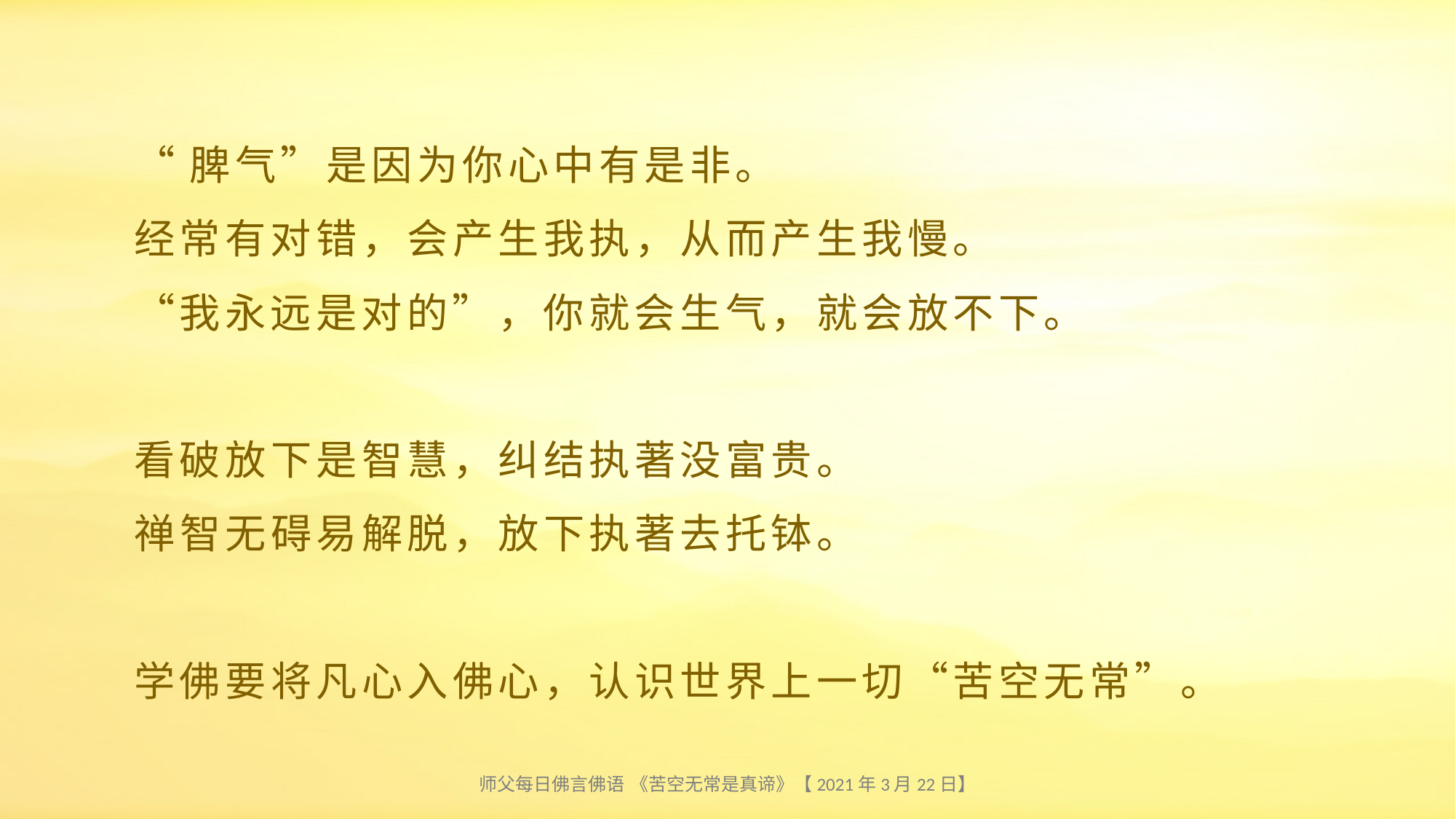

# “脾气”是因为你心中有是非。 经常有对错，会产生我执，从而产生我慢。 “我永远是对的”，你就会生气，就会放不下。 看破放下是智慧，纠结执著没富贵。 禅智无碍易解脱，放下执著去托钵。 学佛要将凡心入佛心，认识世界上一切“苦空无常”。
师父每日佛言佛语 《苦空无常是真谛》【2021年3月22日】